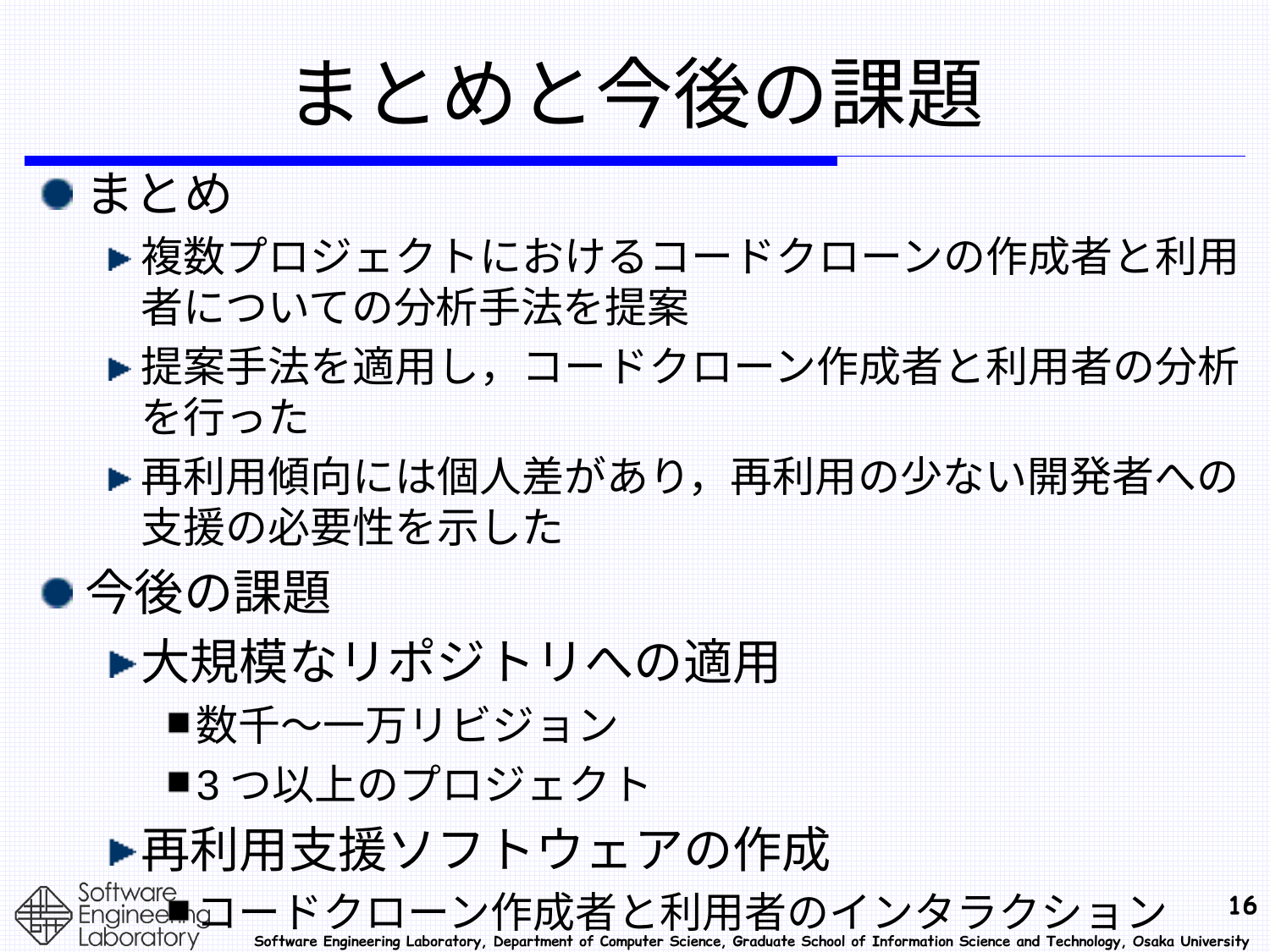

# まとめと今後の課題
まとめ
複数プロジェクトにおけるコードクローンの作成者と利用者についての分析手法を提案
提案手法を適用し，コードクローン作成者と利用者の分析を行った
再利用傾向には個人差があり，再利用の少ない開発者への支援の必要性を示した
今後の課題
大規模なリポジトリへの適用
数千～一万リビジョン
3つ以上のプロジェクト
再利用支援ソフトウェアの作成
コードクローン作成者と利用者のインタラクション